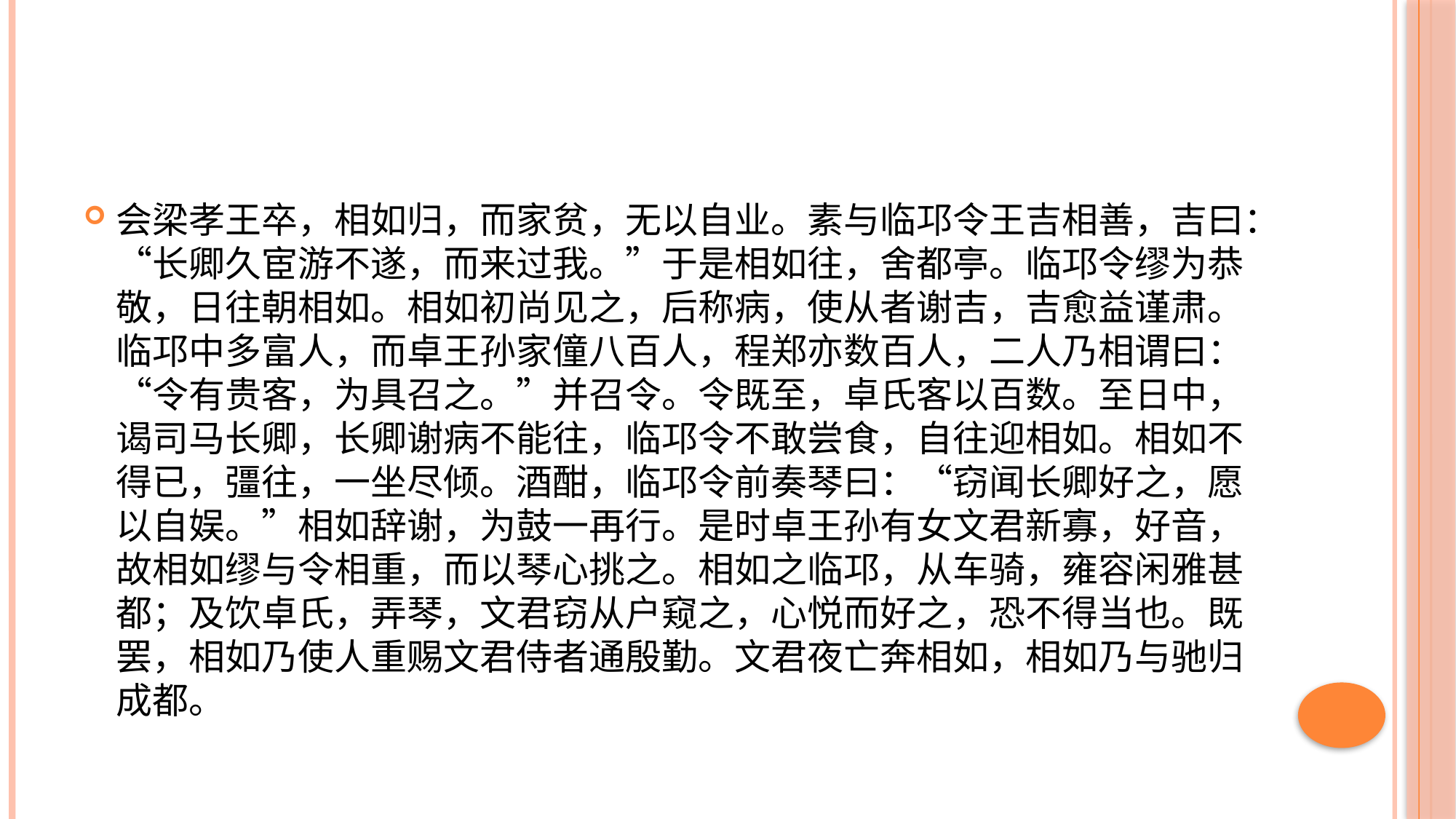

#
会梁孝王卒，相如归，而家贫，无以自业。素与临邛令王吉相善，吉曰：“长卿久宦游不遂，而来过我。”于是相如往，舍都亭。临邛令缪为恭敬，日往朝相如。相如初尚见之，后称病，使从者谢吉，吉愈益谨肃。临邛中多富人，而卓王孙家僮八百人，程郑亦数百人，二人乃相谓曰：“令有贵客，为具召之。”并召令。令既至，卓氏客以百数。至日中，谒司马长卿，长卿谢病不能往，临邛令不敢尝食，自往迎相如。相如不得已，彊往，一坐尽倾。酒酣，临邛令前奏琴曰：“窃闻长卿好之，愿以自娱。”相如辞谢，为鼓一再行。是时卓王孙有女文君新寡，好音，故相如缪与令相重，而以琴心挑之。相如之临邛，从车骑，雍容闲雅甚都；及饮卓氏，弄琴，文君窃从户窥之，心悦而好之，恐不得当也。既罢，相如乃使人重赐文君侍者通殷勤。文君夜亡奔相如，相如乃与驰归成都。